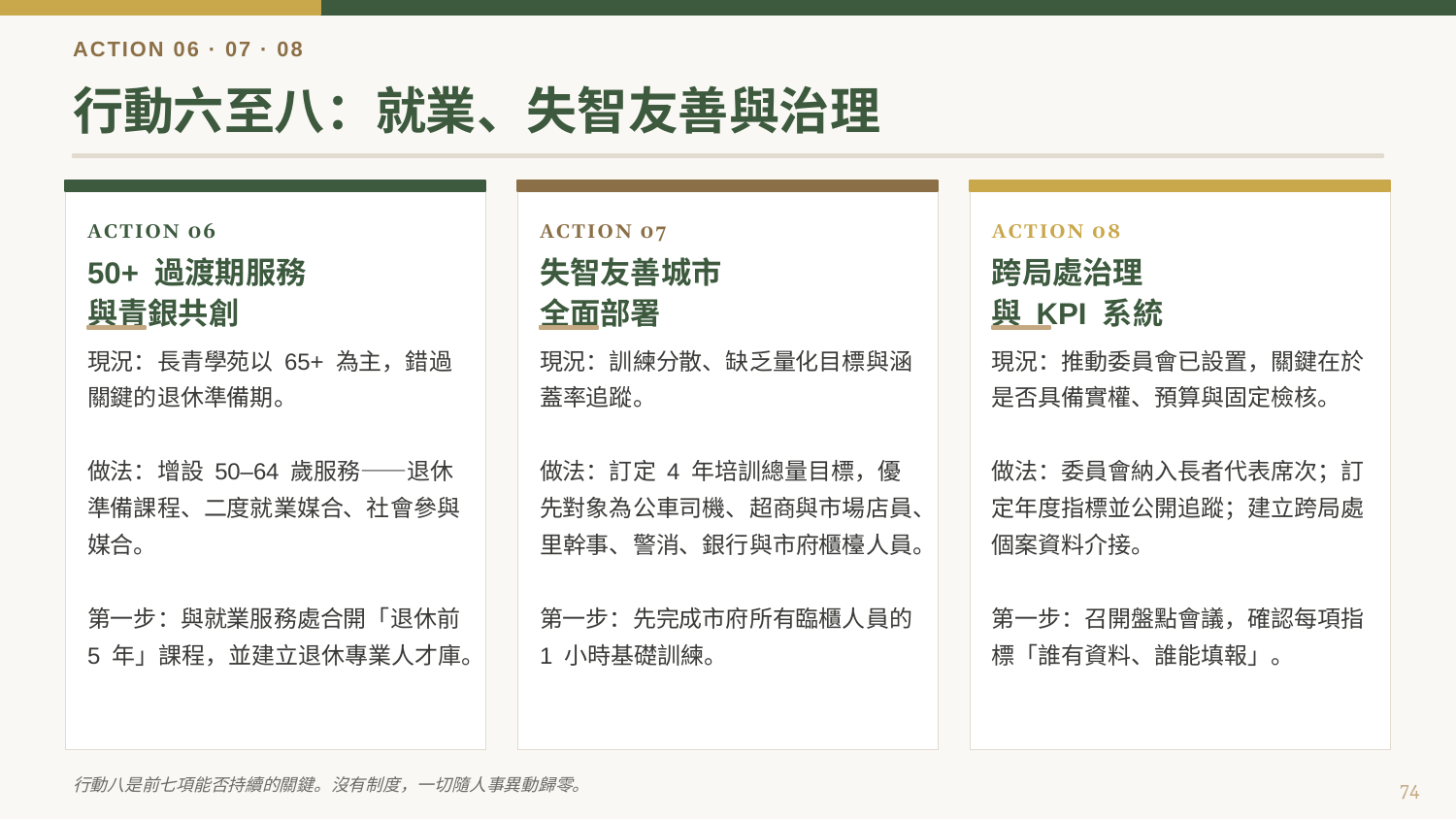

ACTION 06 · 07 · 08
行動六至八：就業、失智友善與治理

ACTION 06
ACTION 07
ACTION 08
50+ 過渡期服務
與青銀共創
失智友善城市
全面部署
跨局處治理
與 KPI 系統

現況：長青學苑以 65+ 為主，錯過關鍵的退休準備期。

做法：增設 50–64 歲服務——退休準備課程、二度就業媒合、社會參與媒合。

第一步：與就業服務處合開「退休前 5 年」課程，並建立退休專業人才庫。
現況：訓練分散、缺乏量化目標與涵蓋率追蹤。

做法：訂定 4 年培訓總量目標，優先對象為公車司機、超商與市場店員、里幹事、警消、銀行與市府櫃檯人員。

第一步：先完成市府所有臨櫃人員的 1 小時基礎訓練。
現況：推動委員會已設置，關鍵在於是否具備實權、預算與固定檢核。

做法：委員會納入長者代表席次；訂定年度指標並公開追蹤；建立跨局處個案資料介接。

第一步：召開盤點會議，確認每項指標「誰有資料、誰能填報」。
行動八是前七項能否持續的關鍵。沒有制度，一切隨人事異動歸零。
74